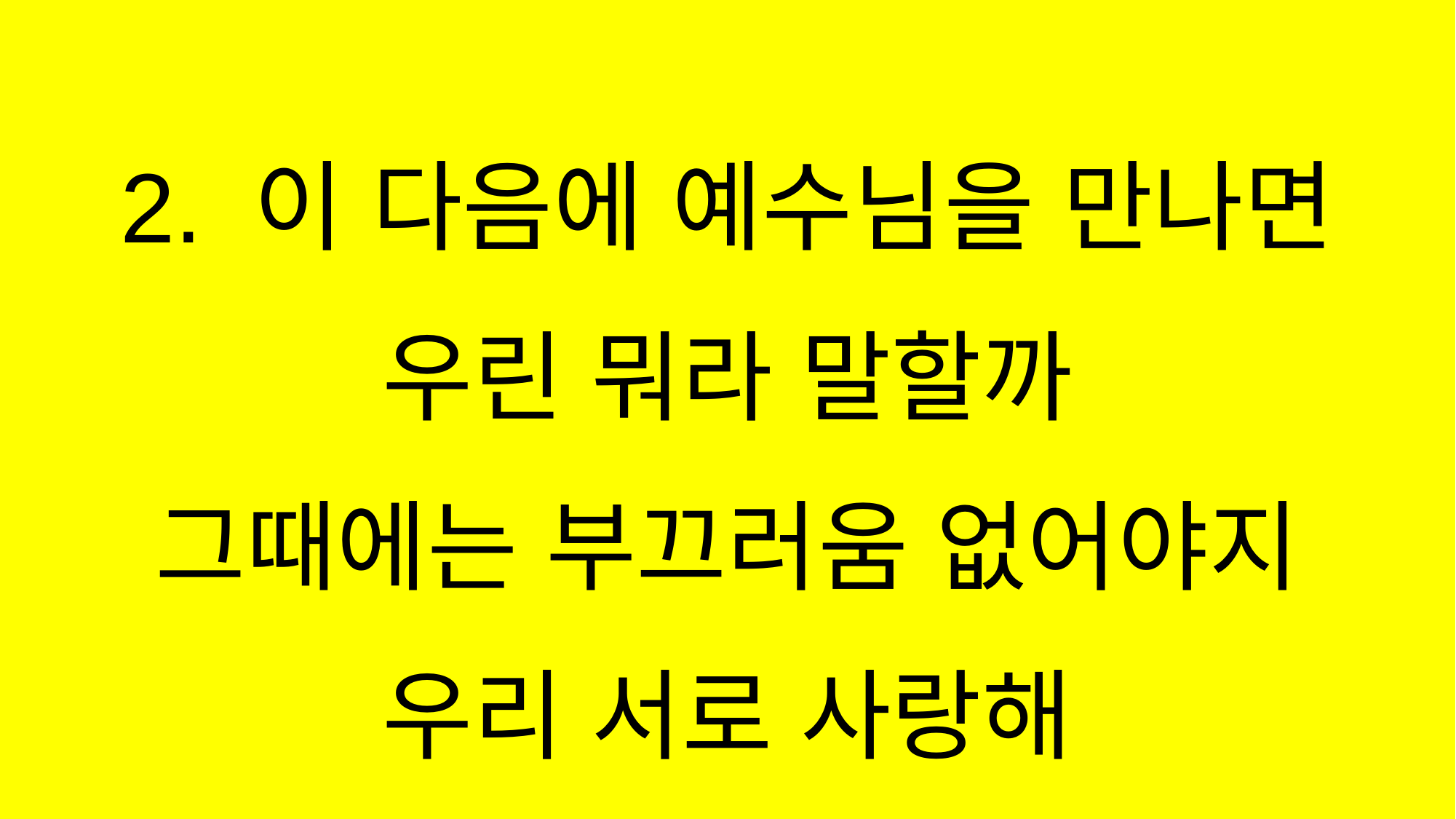

#
2. 이 다음에 예수님을 만나면

우린 뭐라 말할까

그때에는 부끄러움 없어야지

우리 서로 사랑해